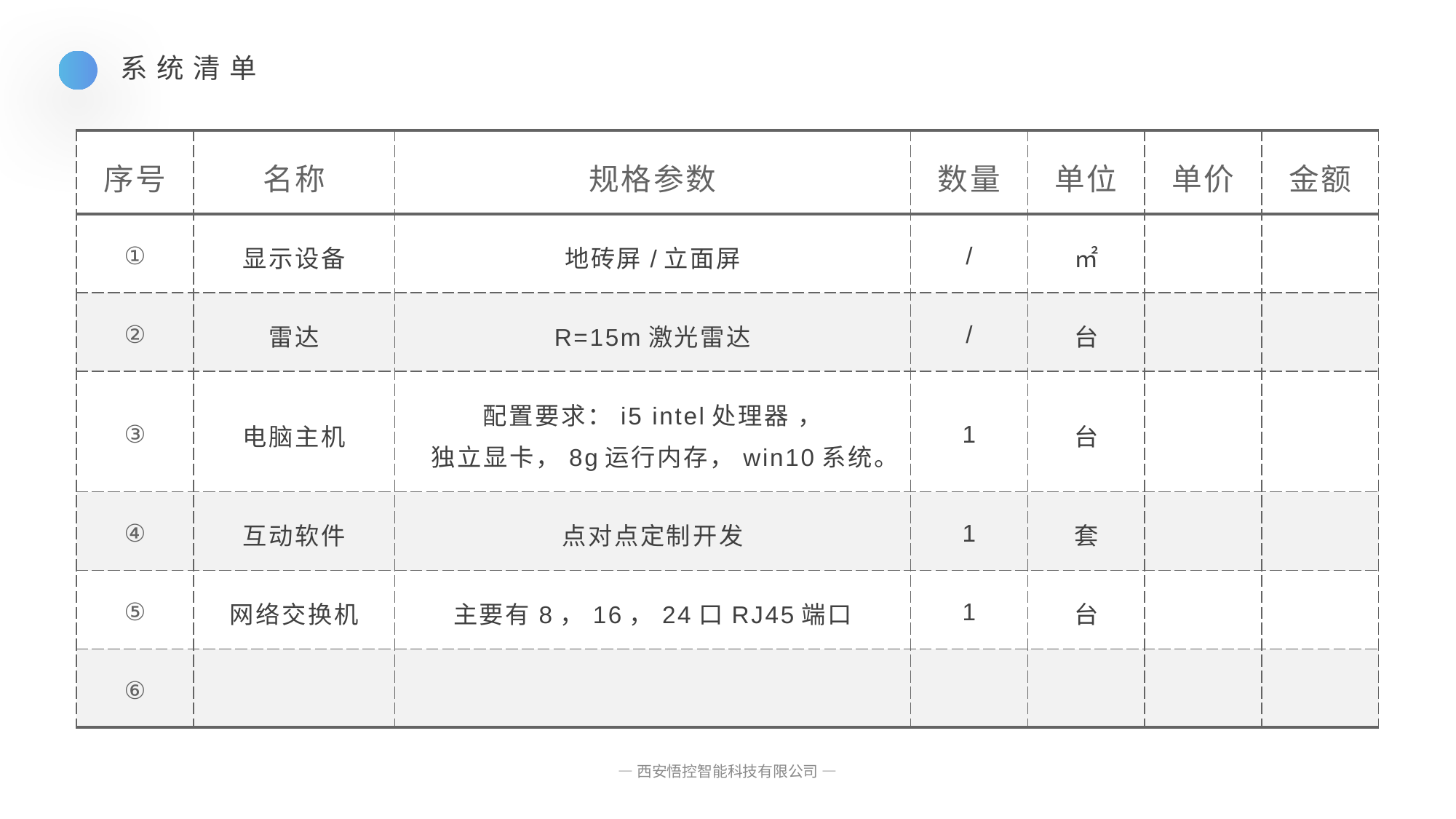

系统清单

| 序号 | 名称 | 规格参数 | 数量 | 单位 | 单价 | 金额 |
| --- | --- | --- | --- | --- | --- | --- |
| ① | 显示设备 | 地砖屏/立面屏 | / | ㎡ |  |  |
| ② | 雷达 | R=15m激光雷达 | / | 台 |  |  |
| ③ | 电脑主机 | 配置要求：i5 intel处理器 ， 独立显卡，8g运行内存，win10系统。 | 1 | 台 |  |  |
| ④ | 互动软件 | 点对点定制开发 | 1 | 套 |  |  |
| ⑤ | 网络交换机 | 主要有8，16，24口RJ45端口 | 1 | 台 |  |  |
| ⑥ |  |  |  |  |  |  |
— 西安悟控智能科技有限公司 —